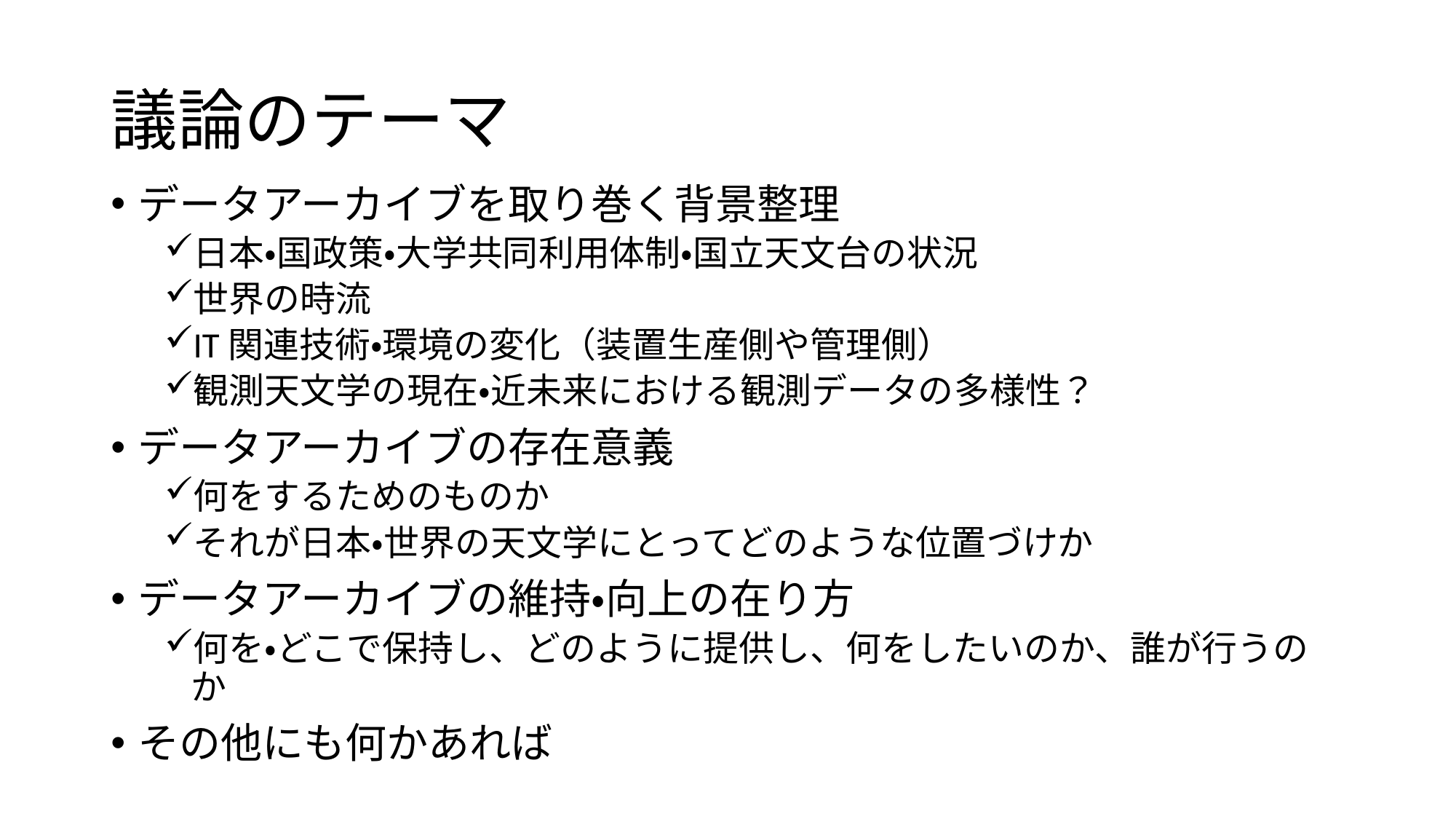

# 議論のテーマ
データアーカイブを取り巻く背景整理
日本・国政策・大学共同利用体制・国立天文台の状況
世界の時流
IT関連技術・環境の変化（装置生産側や管理側）
観測天文学の現在・近未来における観測データの多様性？
データアーカイブの存在意義
何をするためのものか
それが日本・世界の天文学にとってどのような位置づけか
データアーカイブの維持・向上の在り方
何を・どこで保持し、どのように提供し、何をしたいのか、誰が行うのか
その他にも何かあれば